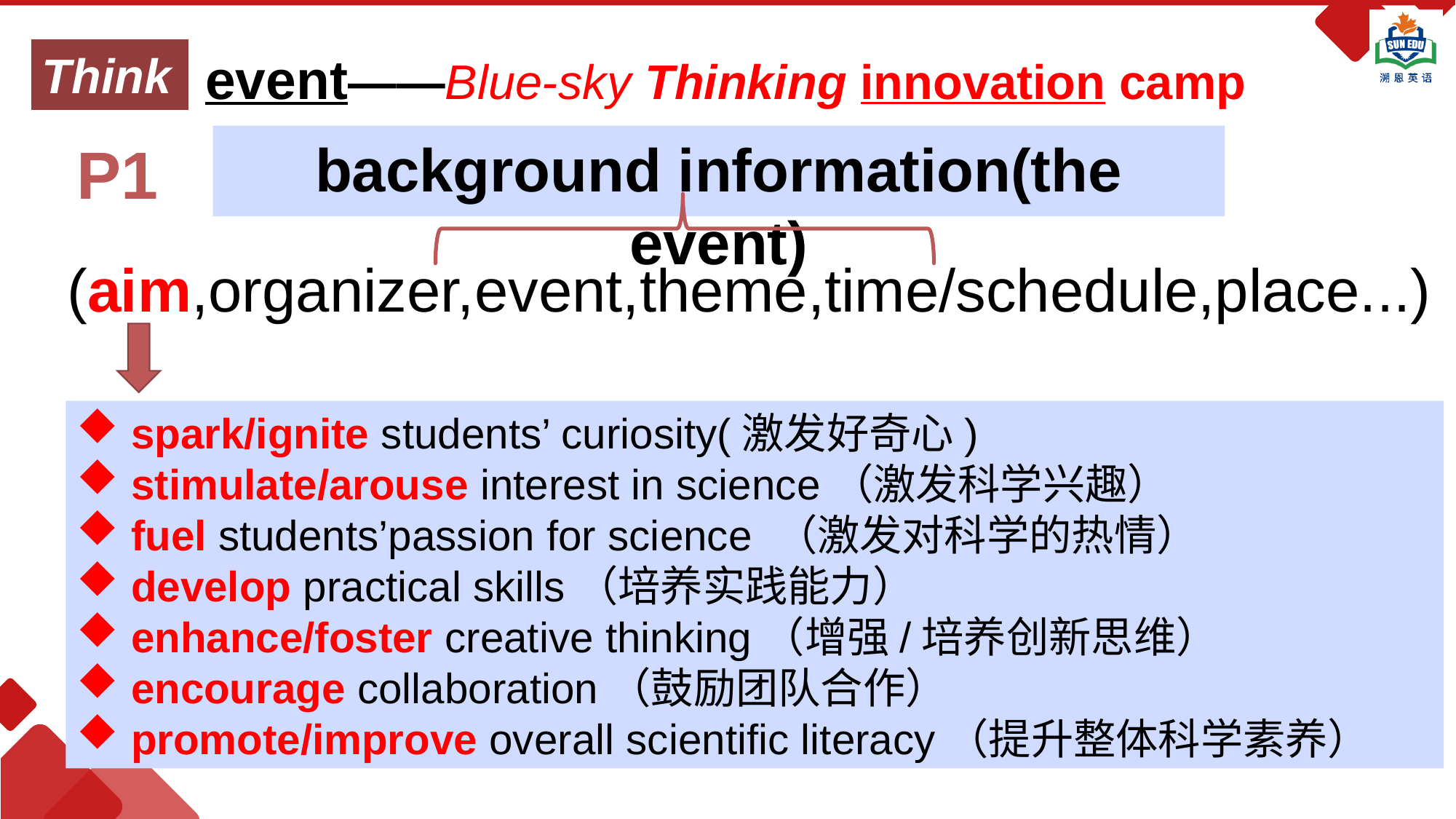

event——Blue-sky Thinking innovation camp
Think
background information(the event)
P1
(aim,organizer,event,theme,time/schedule,place...)

spark/ignite students’ curiosity(激发好奇心)
stimulate/arouse interest in science‌（激发科学兴趣）
fuel students’passion for science （激发对科学的热情）
develop practical skills‌（培养实践能力）
‌enhance/foster creative thinking‌（增强/培养创新思维）
encourage collaboration‌（鼓励团队合作）
promote/improve overall scientific literacy‌（提升整体科学素养）